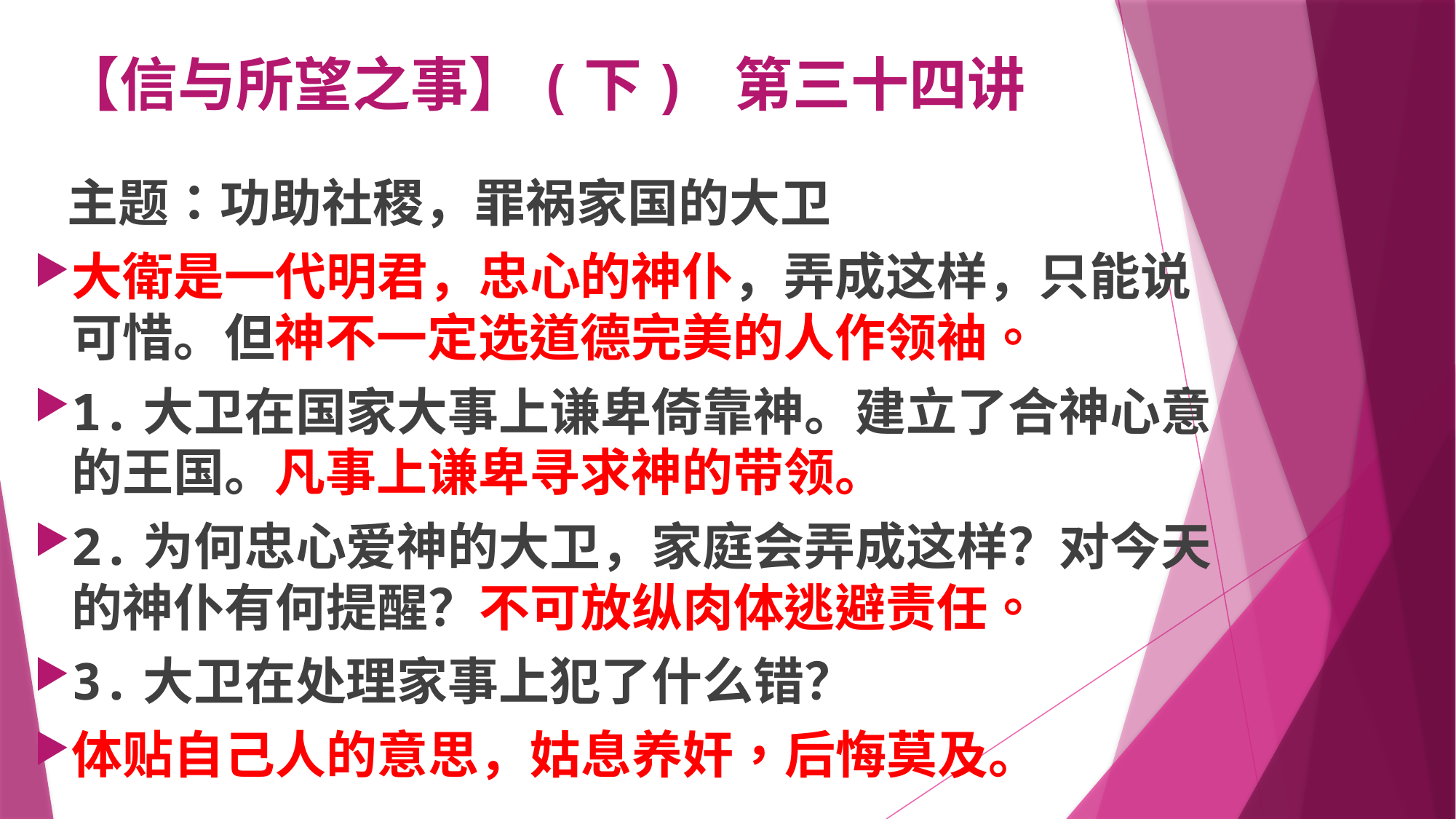

# 【信与所望之事】(下) 第三十四讲
  主题：功助社稷，罪祸家国的大卫
大衛是一代明君，忠心的神仆，弄成这样，只能说可惜。但神不一定选道德完美的人作领袖。
1.大卫在国家大事上谦卑倚靠神。建立了合神心意的王国。凡事上谦卑寻求神的带领。
2.为何忠心爱神的大卫，家庭会弄成这样？对今天的神仆有何提醒？不可放纵肉体逃避责任。
3.大卫在处理家事上犯了什么错？
体贴自己人的意思，姑息养奸，后悔莫及。